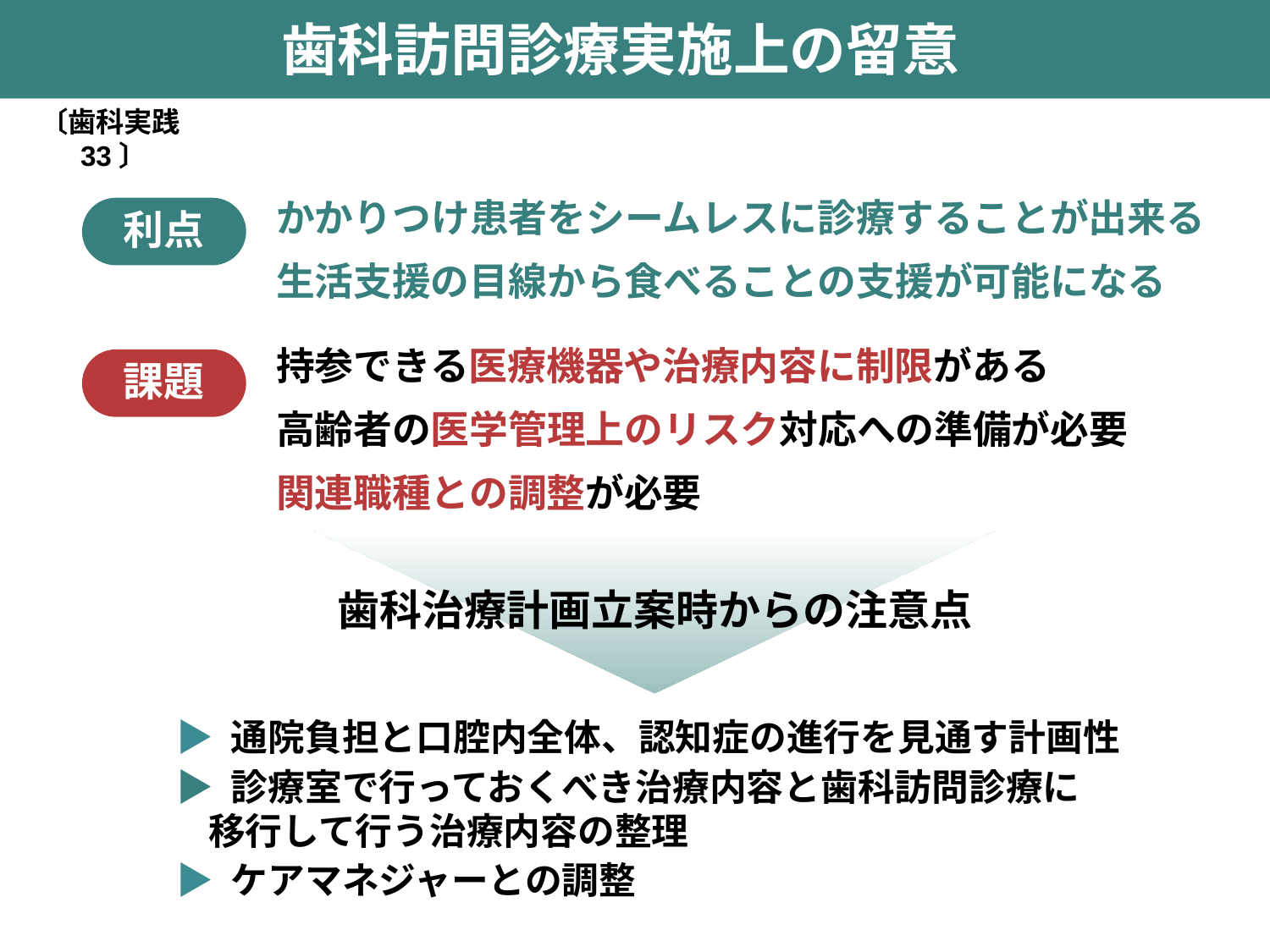

歯科訪問診療実施上の留意
〔歯科実践33〕
かかりつけ患者をシームレスに診療することが出来る
生活支援の目線から食べることの支援が可能になる
持参できる医療機器や治療内容に制限がある
高齢者の医学管理上のリスク対応への準備が必要
関連職種との調整が必要

利点

課題

歯科治療計画立案時からの注意点
▶ 通院負担と口腔内全体、認知症の進行を見通す計画性
▶ 診療室で行っておくべき治療内容と歯科訪問診療に
   移行して行う治療内容の整理
▶ ケアマネジャーとの調整